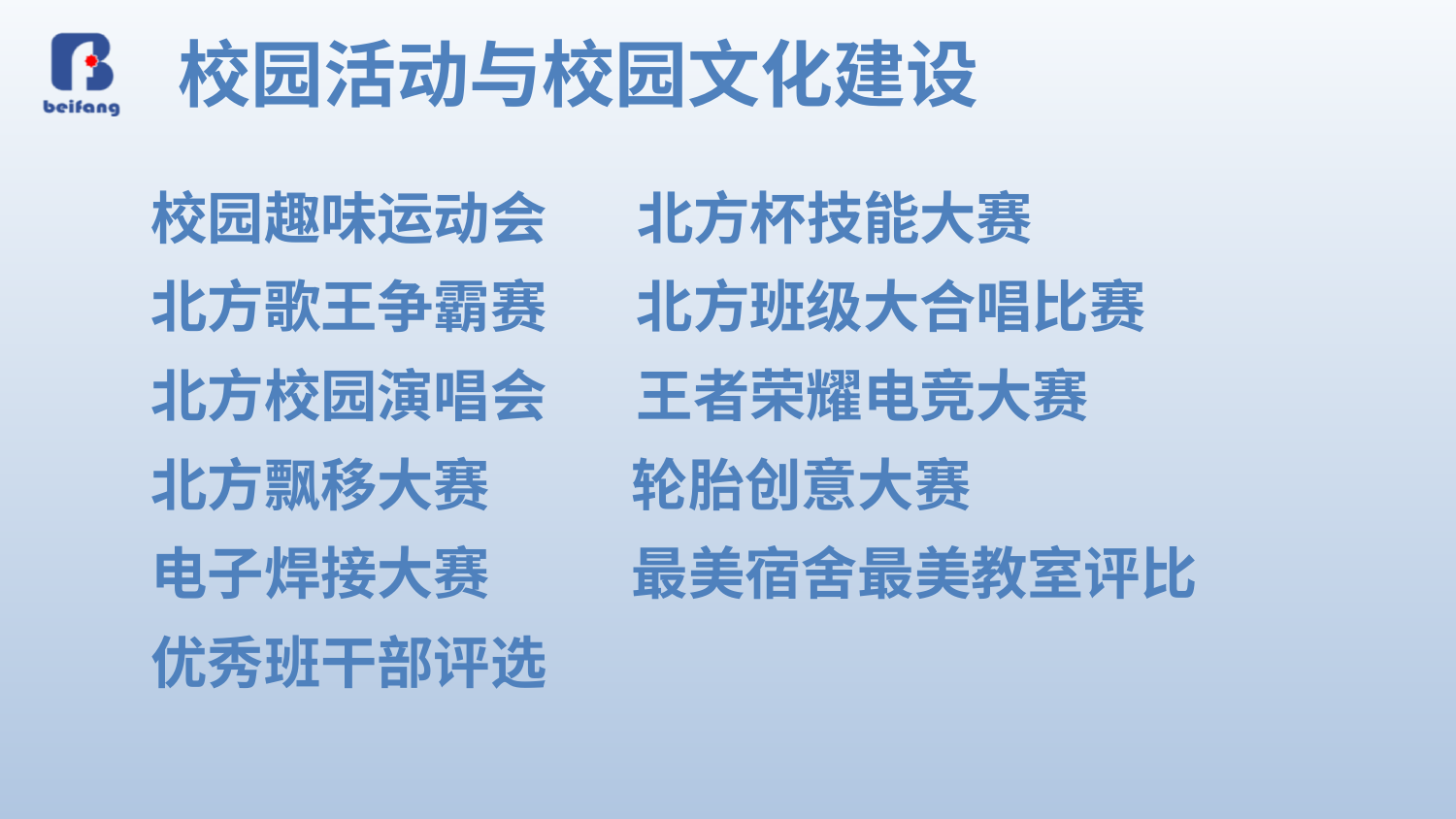

校园活动与校园文化建设
校园趣味运动会       北方杯技能大赛
北方歌王争霸赛       北方班级大合唱比赛
北方校园演唱会       王者荣耀电竞大赛
北方飘移大赛           轮胎创意大赛
电子焊接大赛           最美宿舍最美教室评比
优秀班干部评选